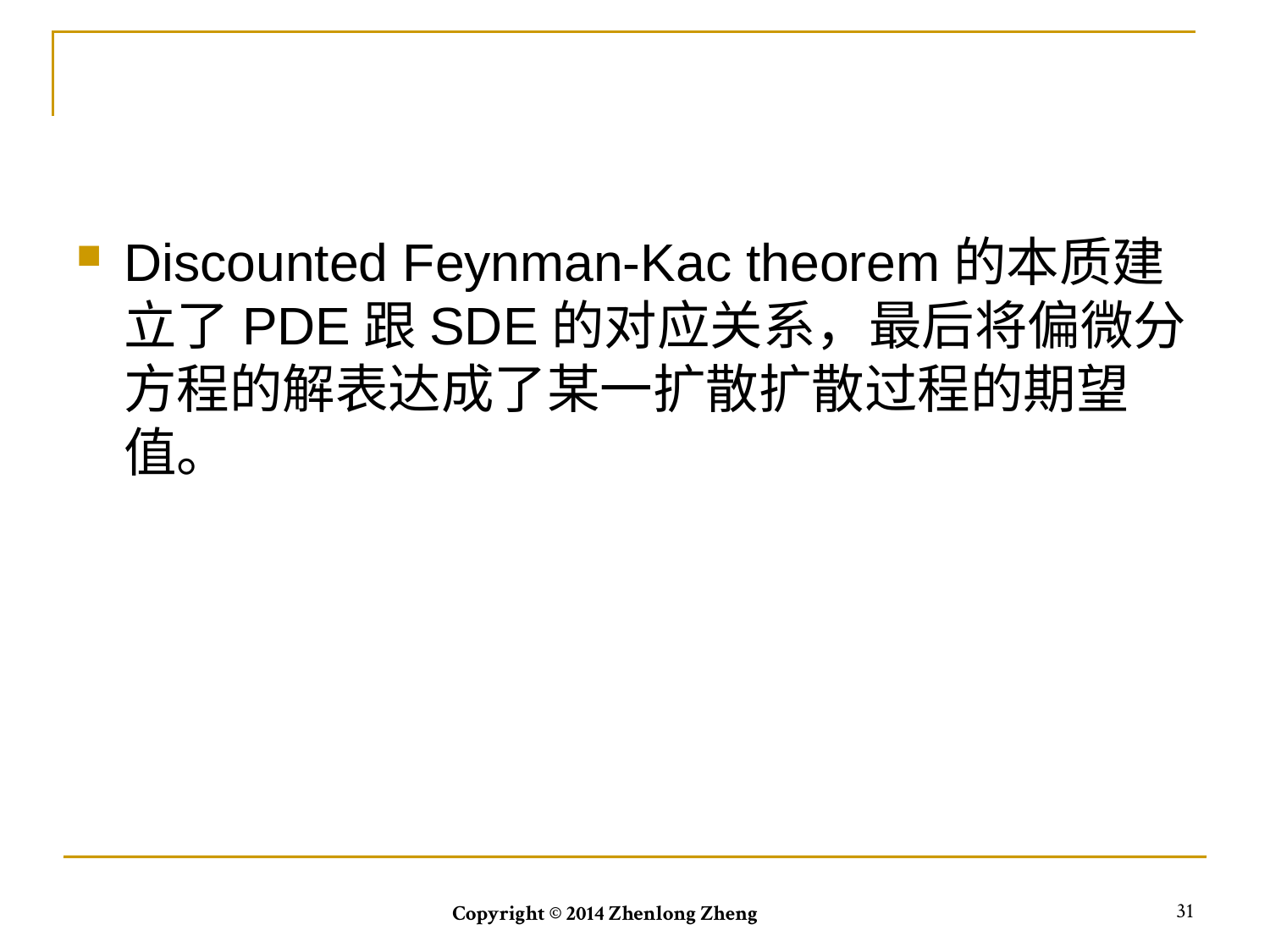

#
Discounted Feynman-Kac theorem的本质建立了PDE跟SDE的对应关系，最后将偏微分方程的解表达成了某一扩散扩散过程的期望值。
31
Copyright © 2014 Zhenlong Zheng